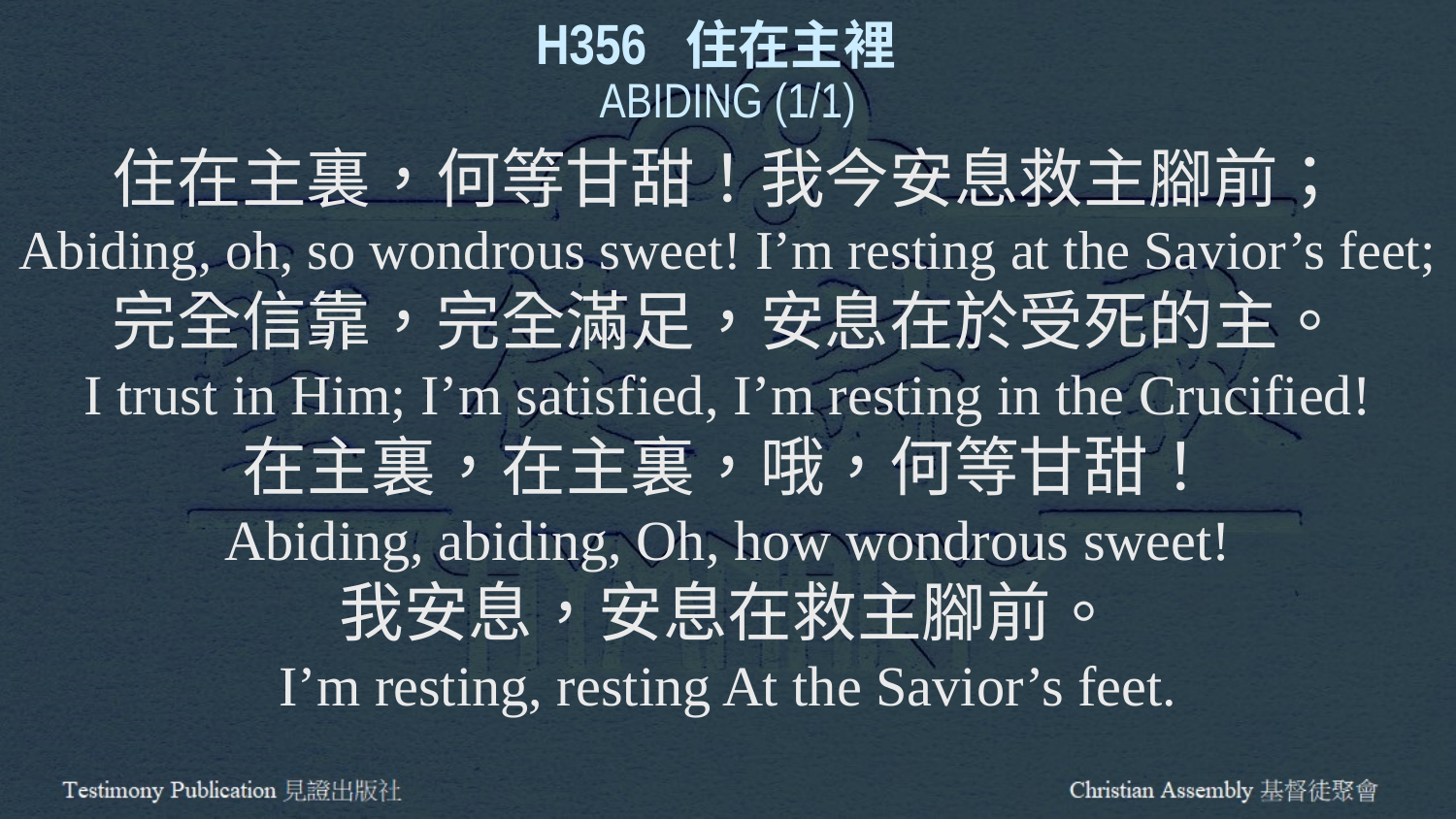

H356  住在主裡
ABIDING (1/1)
住在主裏，何等甘甜！我今安息救主腳前；
Abiding, oh, so wondrous sweet! I’m resting at the Savior’s feet;
完全信靠，完全滿足，安息在於受死的主。
I trust in Him; I’m satisfied, I’m resting in the Crucified!
在主裏，在主裏，哦，何等甘甜！
Abiding, abiding, Oh, how wondrous sweet!
我安息，安息在救主腳前。
I’m resting, resting At the Savior’s feet.